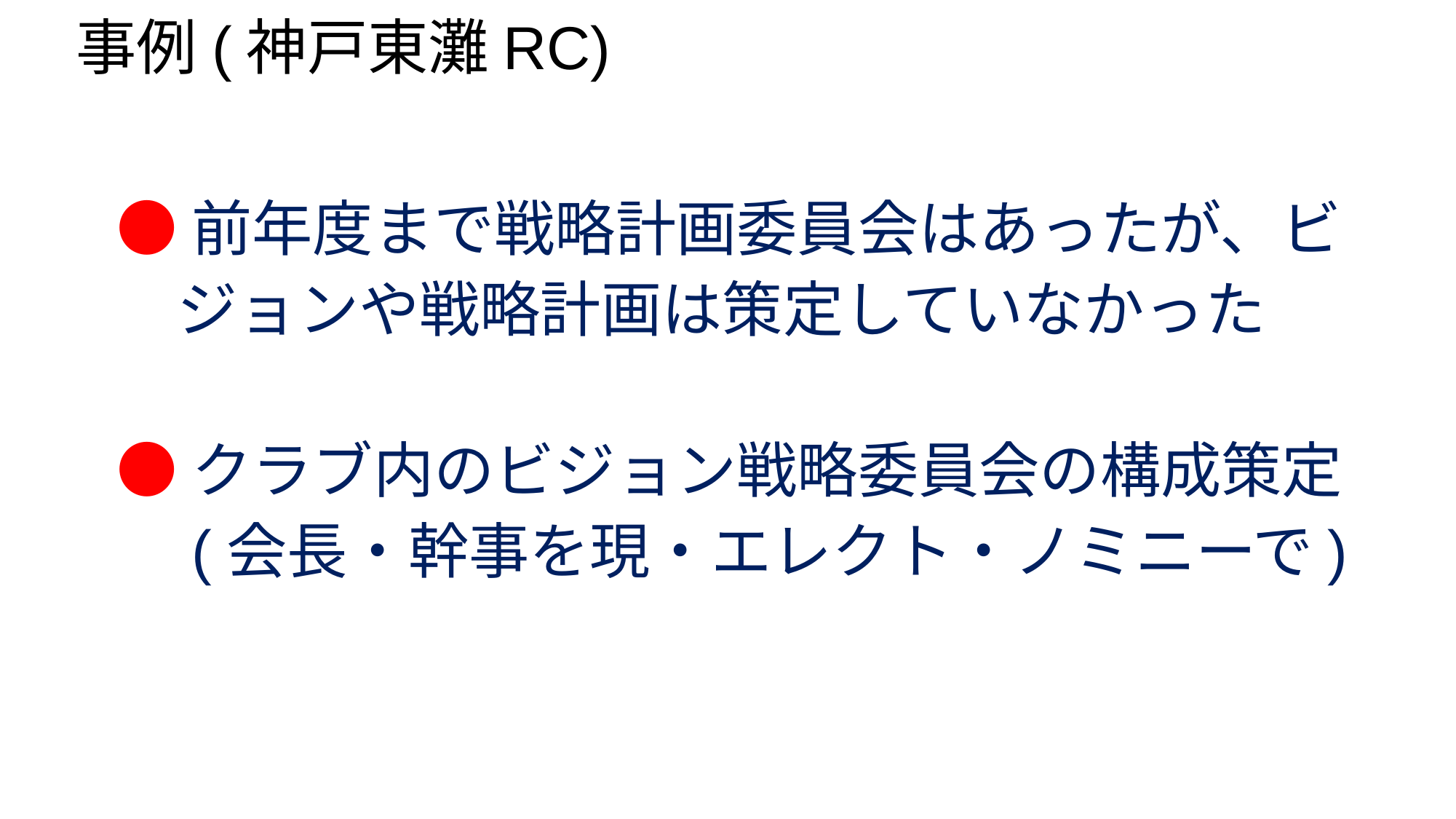

# 事例(神戸東灘RC)
●前年度まで戦略計画委員会はあったが、ビ
　ジョンや戦略計画は策定していなかった

●クラブ内のビジョン戦略委員会の構成策定
　(会長・幹事を現・エレクト・ノミニーで)